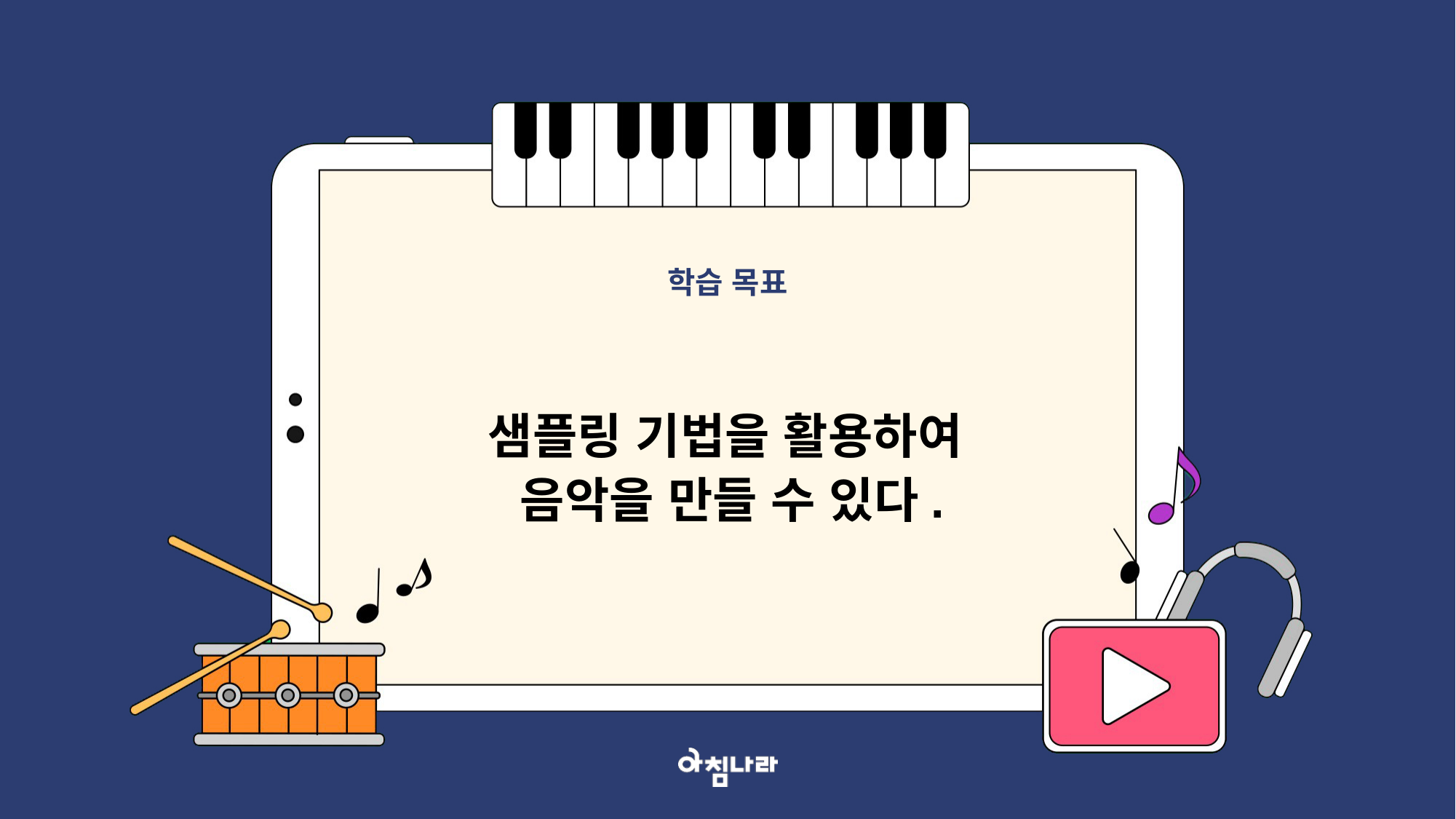

학습 목표
샘플링 기법을 활용하여
음악을 만들 수 있다.